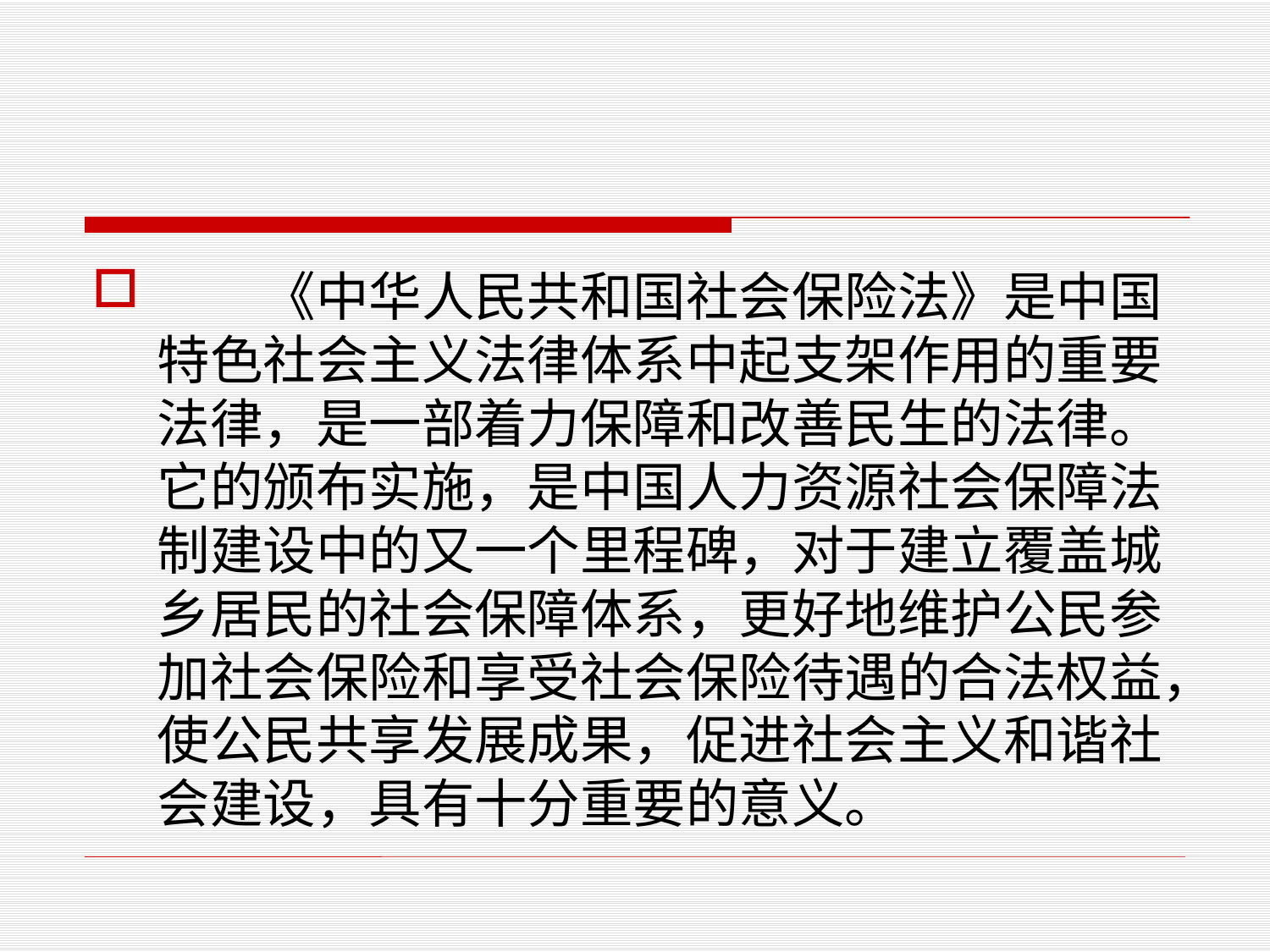

《中华人民共和国社会保险法》是中国特色社会主义法律体系中起支架作用的重要法律，是一部着力保障和改善民生的法律。它的颁布实施，是中国人力资源社会保障法制建设中的又一个里程碑，对于建立覆盖城乡居民的社会保障体系，更好地维护公民参加社会保险和享受社会保险待遇的合法权益，使公民共享发展成果，促进社会主义和谐社会建设，具有十分重要的意义。